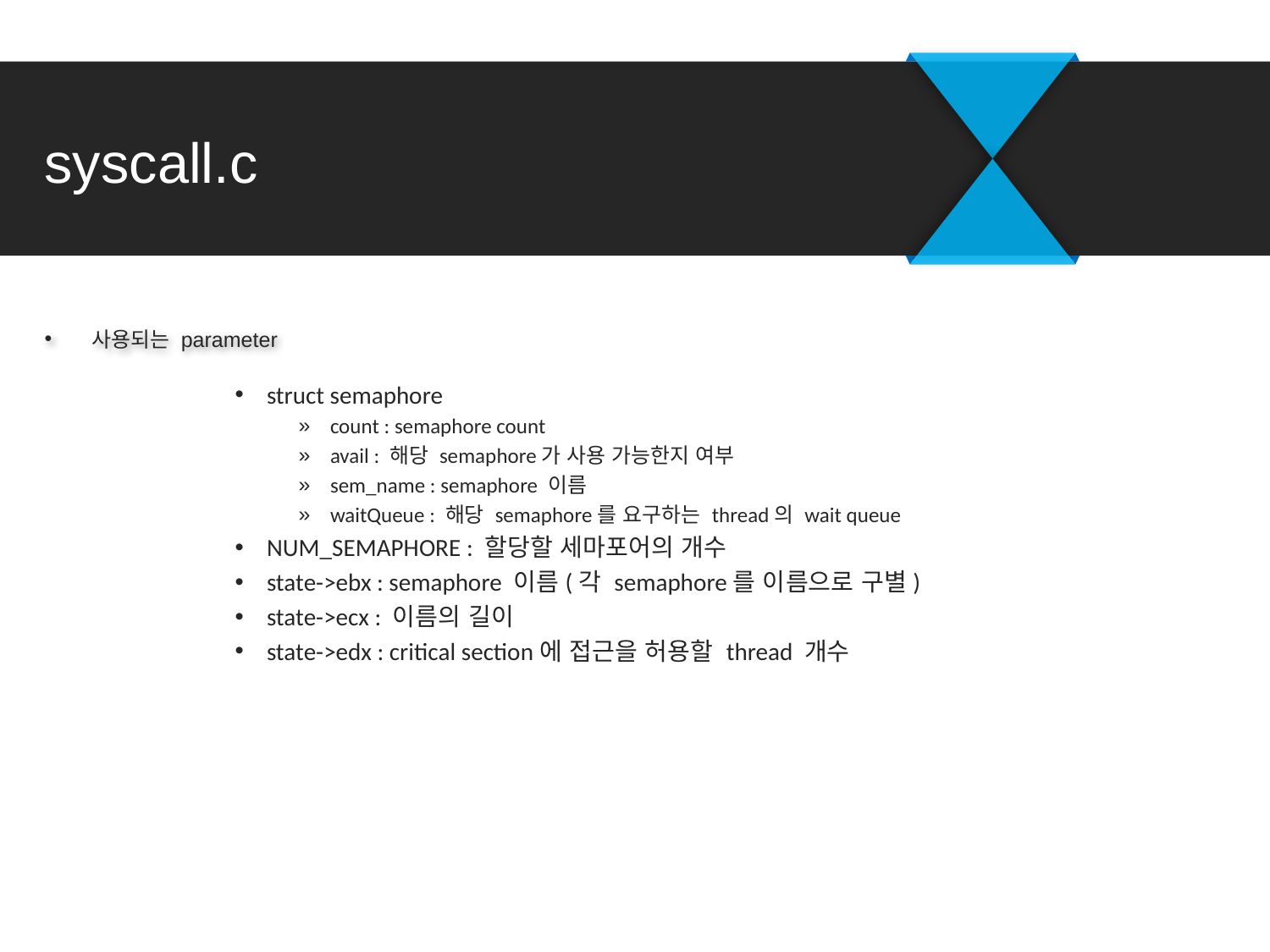

# syscall.c
사용되는 parameter
struct semaphore
count : semaphore count
avail : 해당 semaphore가 사용 가능한지 여부
sem_name : semaphore 이름
waitQueue : 해당 semaphore를 요구하는 thread의 wait queue
NUM_SEMAPHORE : 할당할 세마포어의 개수
state->ebx : semaphore 이름(각 semaphore를 이름으로 구별)
state->ecx : 이름의 길이
state->edx : critical section에 접근을 허용할 thread 개수